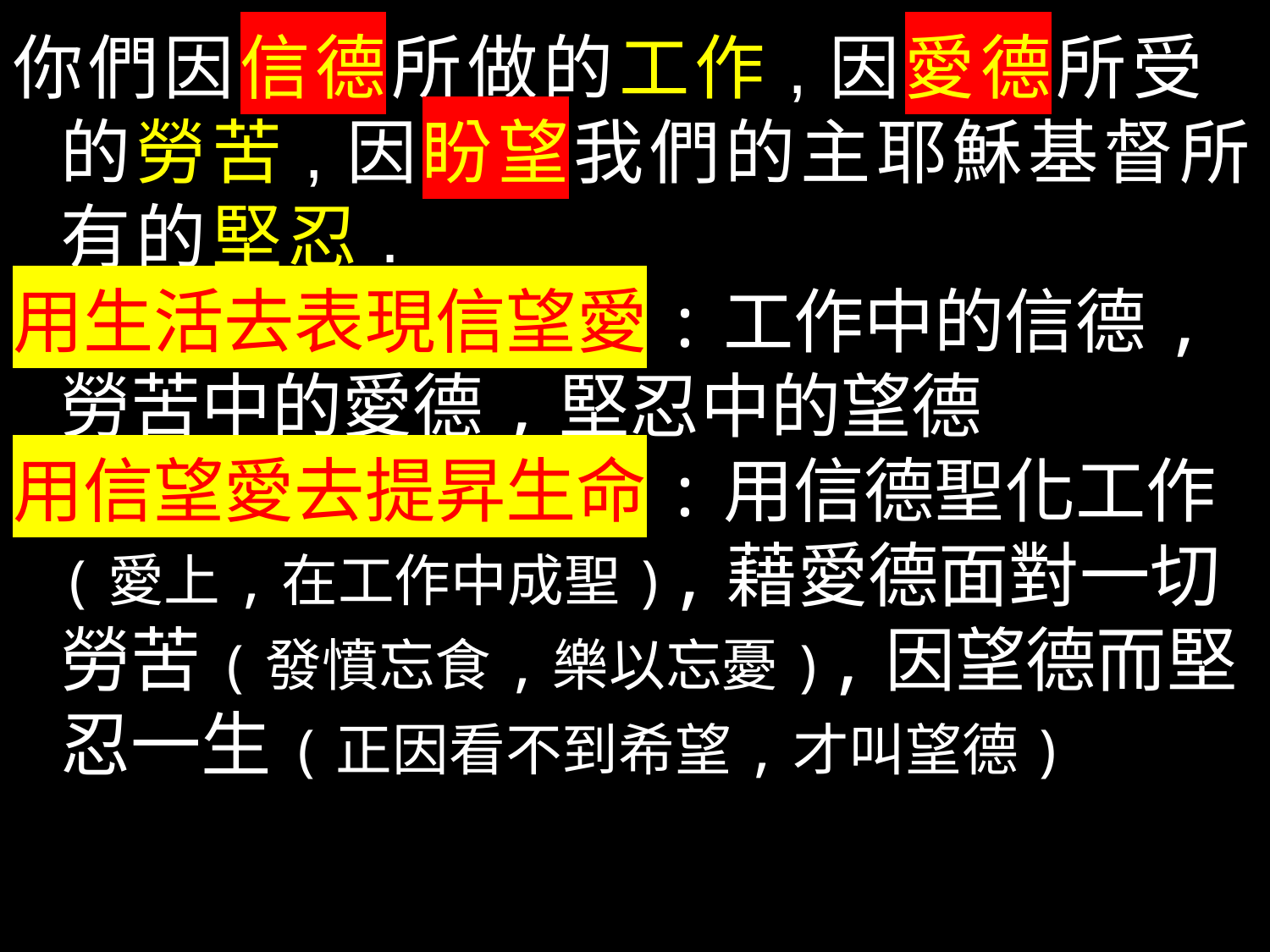

你們因信德所做的工作,因愛德所受的勞苦,因盼望我們的主耶穌基督所有的堅忍.
用生活去表現信望愛:工作中的信德,勞苦中的愛德,堅忍中的望德
用信望愛去提昇生命:用信德聖化工作(愛上,在工作中成聖),藉愛德面對一切勞苦(發憤忘食,樂以忘憂),因望德而堅忍一生(正因看不到希望,才叫望德)